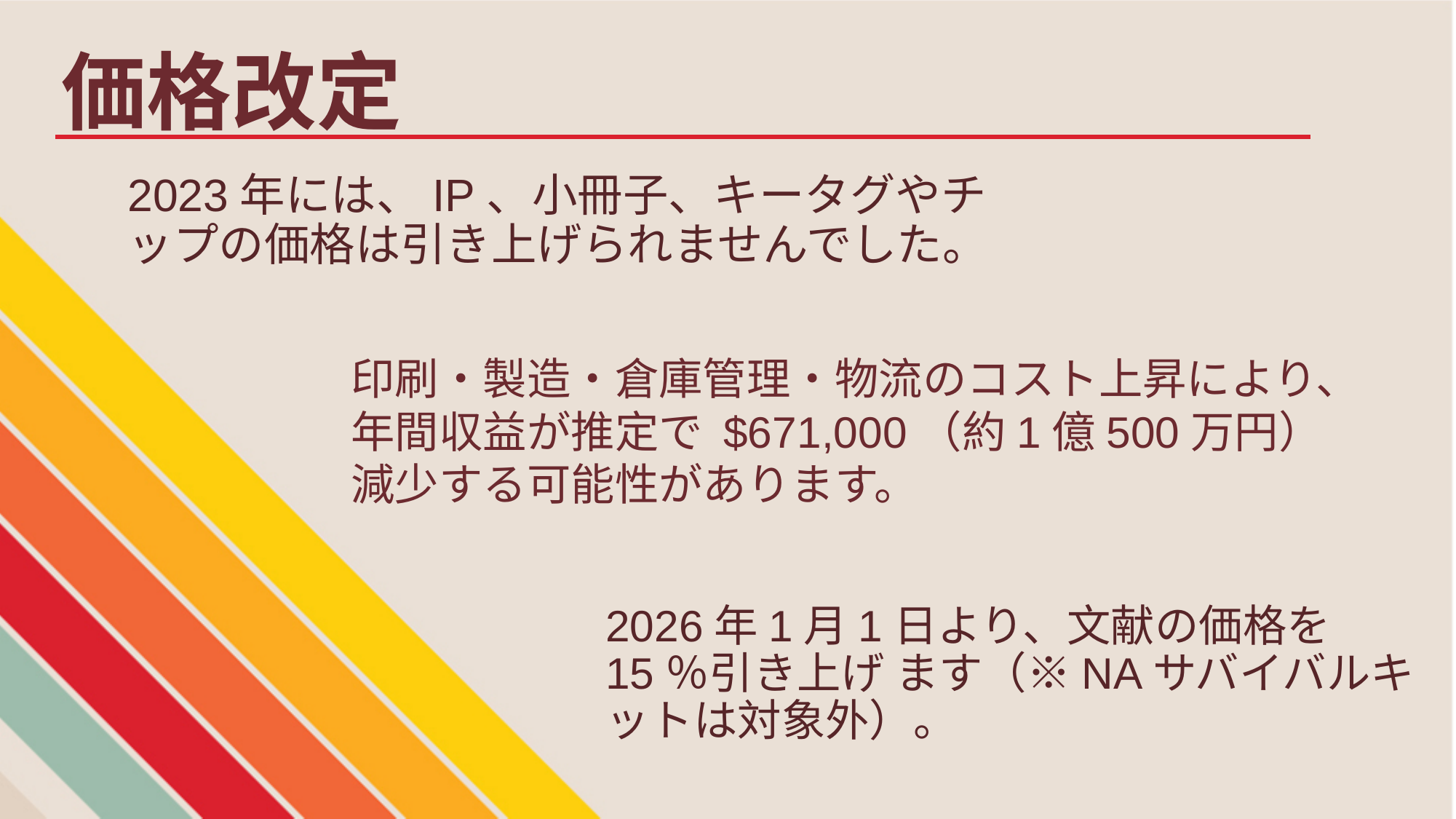

# 価格改定

2023年には、IP、小冊子、キータグやチップの価格は引き上げられませんでした。
印刷・製造・倉庫管理・物流のコスト上昇により、年間収益が推定で $671,000（約1億500万円） 減少する可能性があります。
2026年1月1日より、文献の価格を 15％引き上げ ます（※NAサバイバルキットは対象外）。